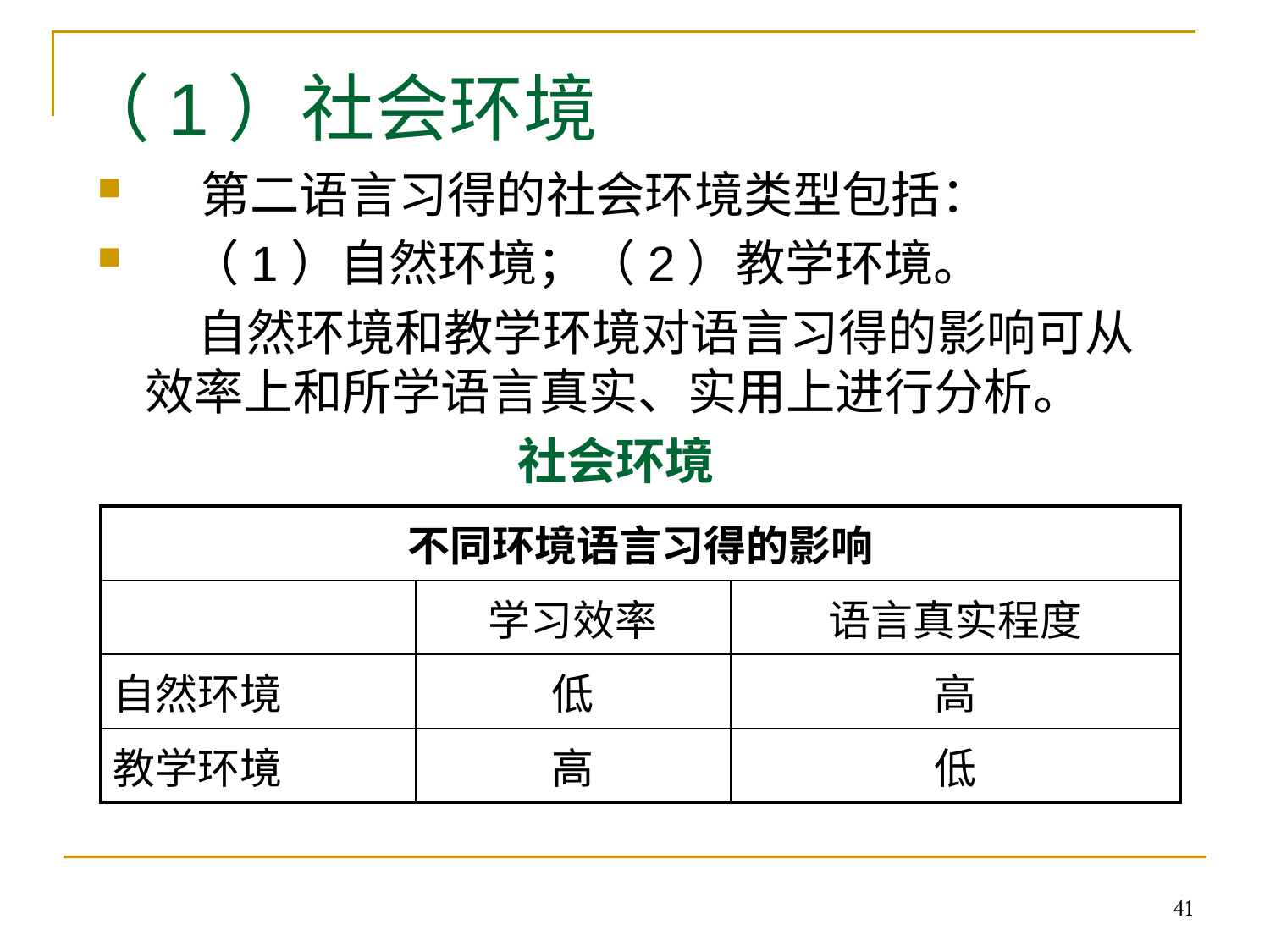

# （1）社会环境
    第二语言习得的社会环境类型包括：
   （1）自然环境；（2）教学环境。
        自然环境和教学环境对语言习得的影响可从效率上和所学语言真实、实用上进行分析。

社会环境
| 不同环境语言习得的影响 |  |  |
| --- | --- | --- |
|  | 学习效率 | 语言真实程度 |
| 自然环境 | 低 | 高 |
| 教学环境 | 高 | 低 |
41